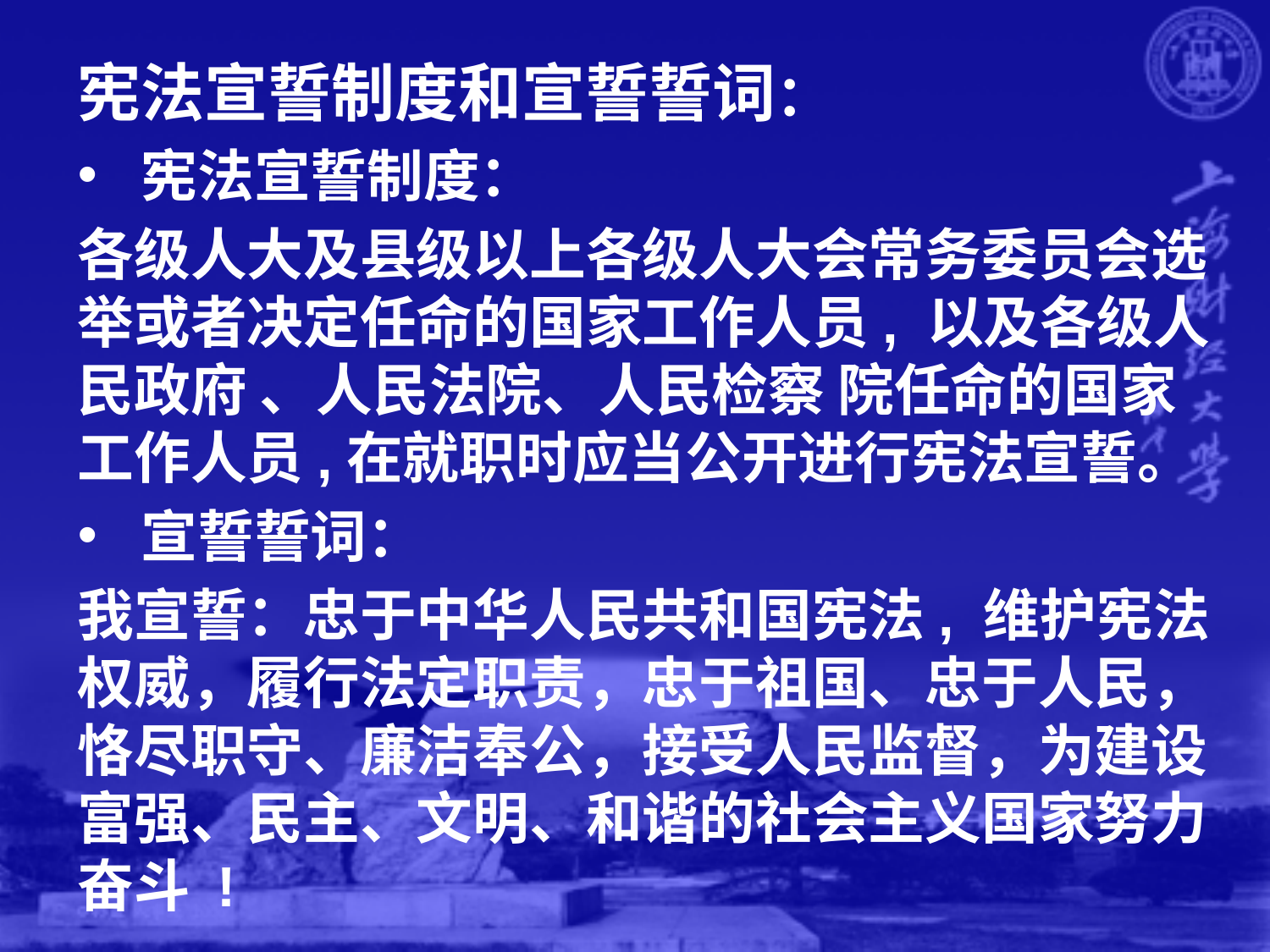

宪法宣誓制度和宣誓誓词：
宪法宣誓制度：
各级人大及县级以上各级人大会常务委员会选举或者决定任命的国家工作人员, 以及各级人民政府 、人民法院、人民检察 院任命的国家工作人员,在就职时应当公开进行宪法宣誓。
宣誓誓词：
我宣誓：忠于中华人民共和国宪法, 维护宪法 权威，履行法定职责，忠于祖国、忠于人民，恪尽职守、廉洁奉公，接受人民监督，为建设富强、民主、文明、和谐的社会主义国家努力奋斗 !